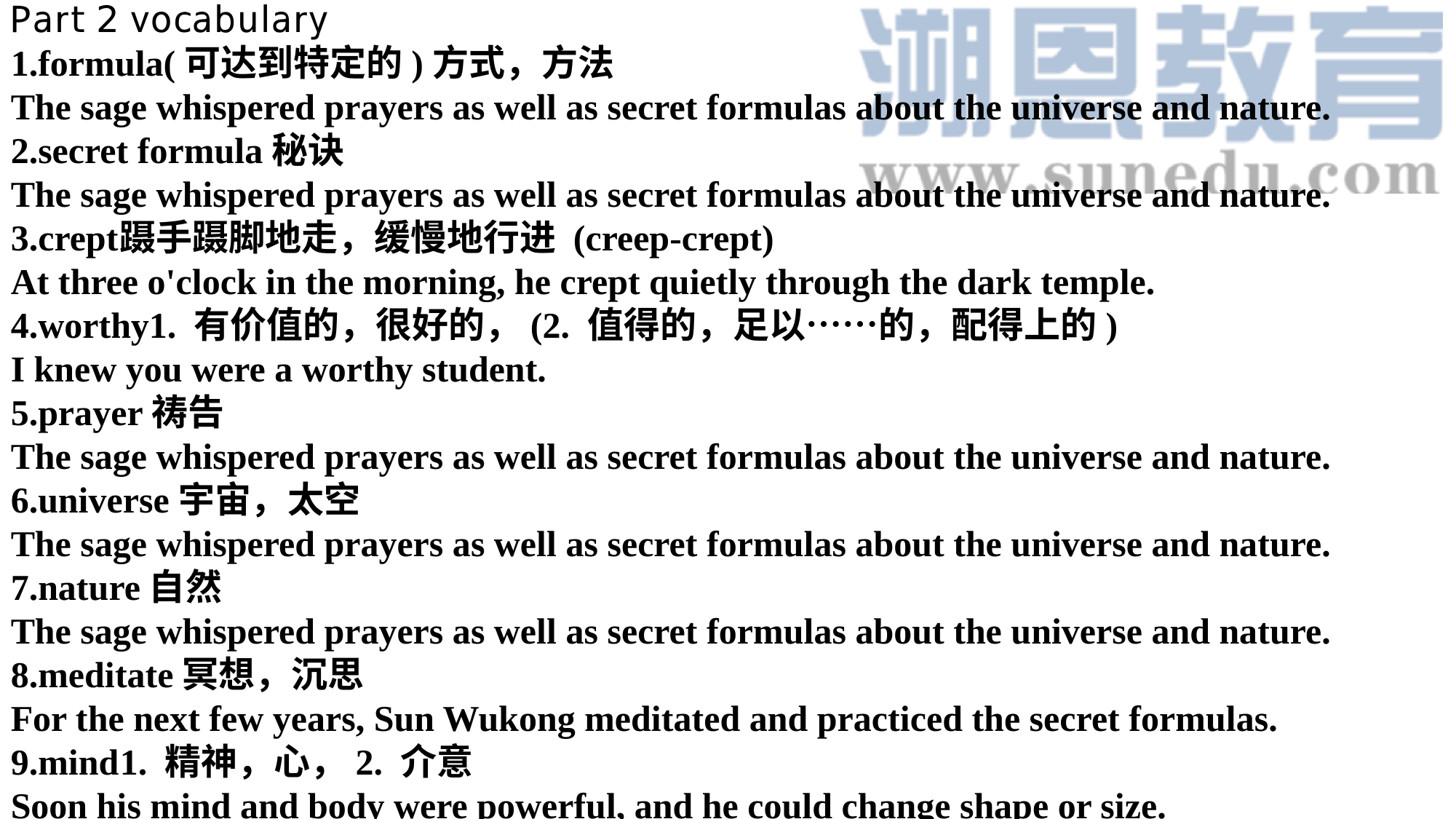

Part 2 vocabulary
1.formula(可达到特定的)方式，方法
The sage whispered prayers as well as secret formulas about the universe and nature.
2.secret formula秘诀
The sage whispered prayers as well as secret formulas about the universe and nature.
3.crept	蹑⼿蹑脚地⾛，缓慢地⾏进 (creep-crept)
At three o'clock in the morning, he crept quietly through the dark temple.
4.worthy1. 有价值的，很好的，(2. 值得的，⾜以……的，配得上的)
I knew you were a worthy student.
5.prayer祷告
The sage whispered prayers as well as secret formulas about the universe and nature.
6.universe宇宙，太空
The sage whispered prayers as well as secret formulas about the universe and nature.
7.nature自然
The sage whispered prayers as well as secret formulas about the universe and nature.
8.meditate冥想，沉思
For the next few years, Sun Wukong meditated and practiced the secret formulas.
9.mind	1. 精神，心，2. 介意
Soon his mind and body were powerful, and he could change shape or size.